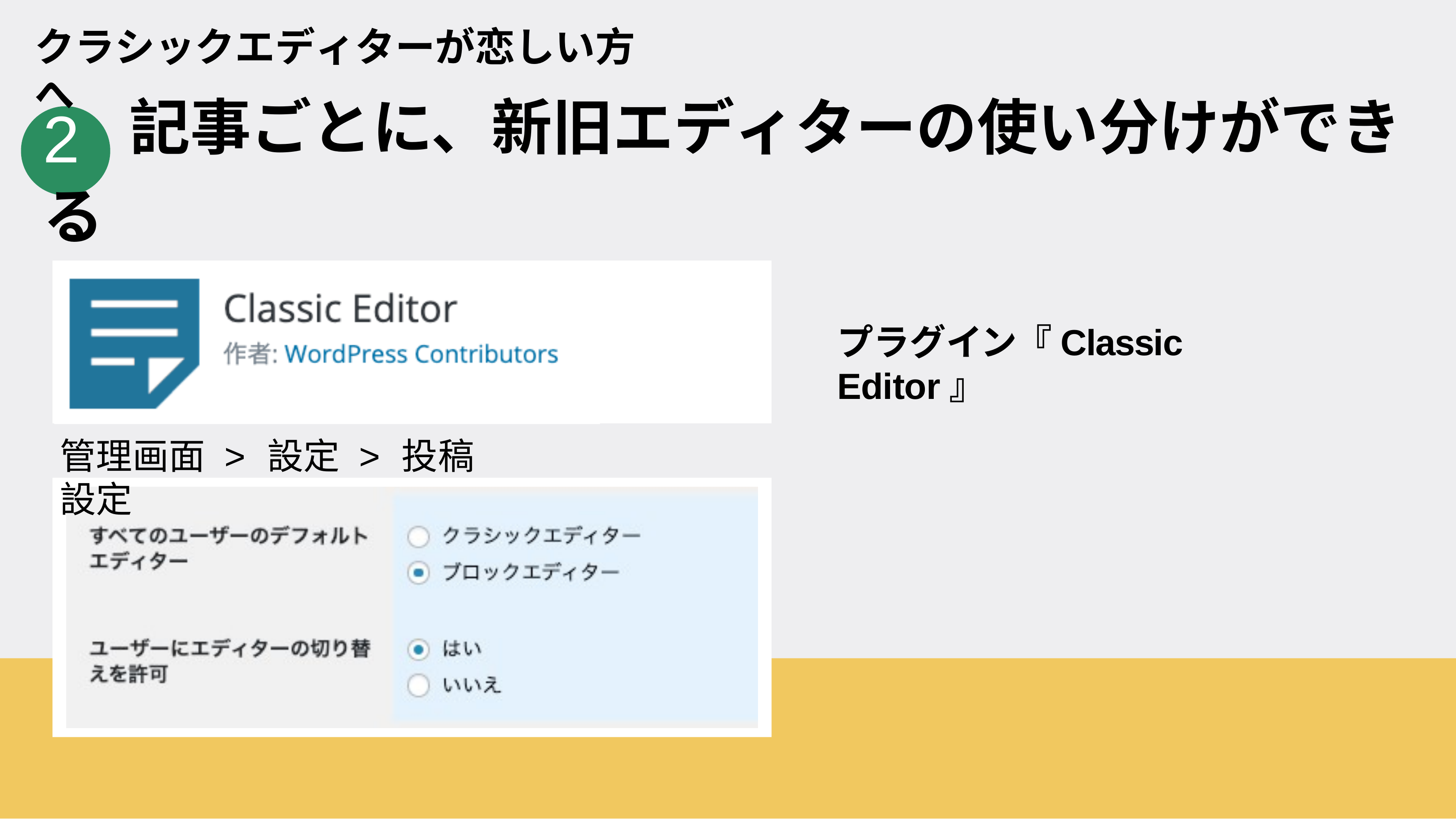

# クラシックエディターが恋しい方へ
2	記事ごとに、新旧エディターの使い分けができる

プラグイン『Classic Editor』
管理画面 > 設定 > 投稿設定